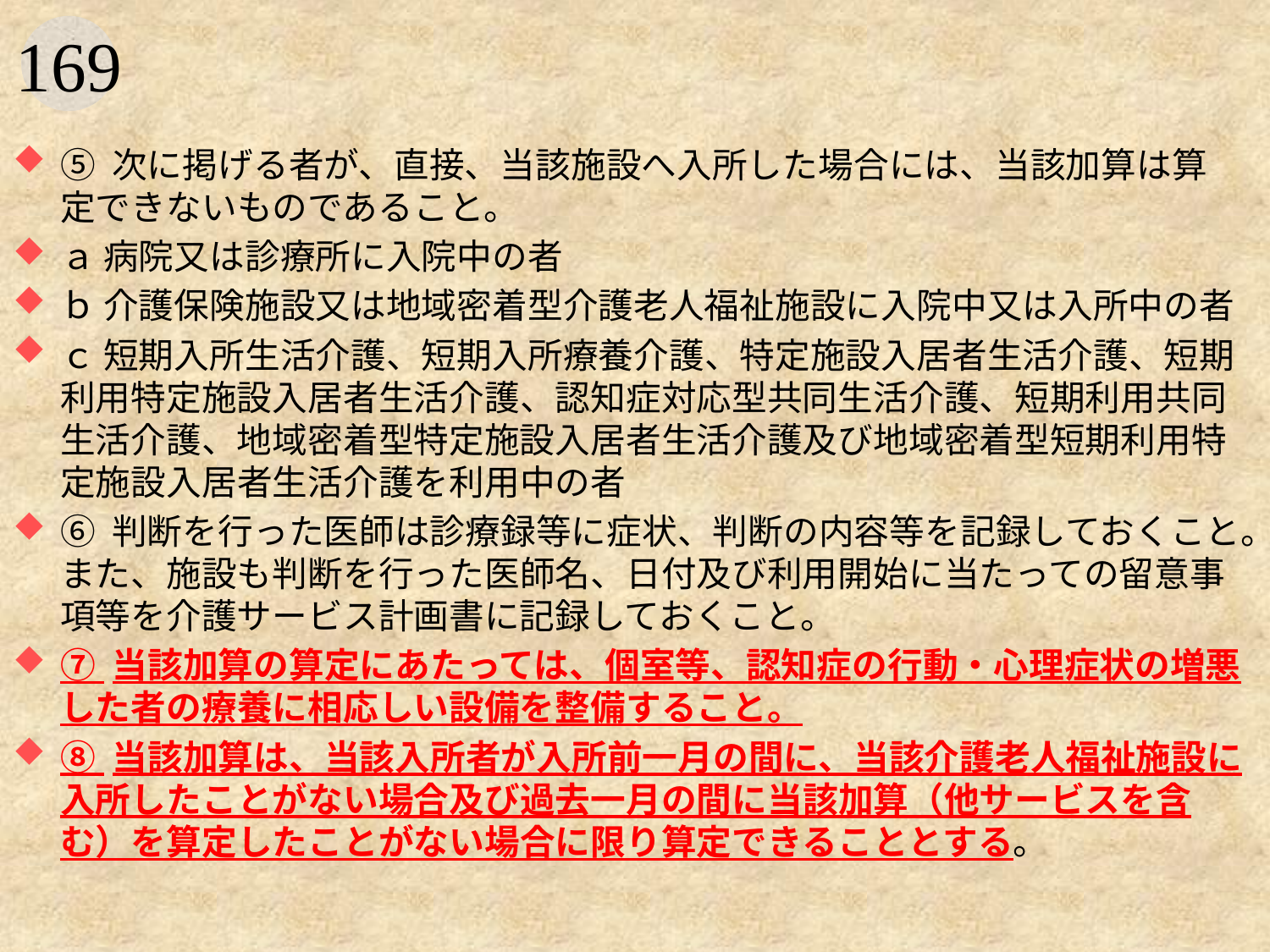

#
⑤ 次に掲げる者が、直接、当該施設へ入所した場合には、当該加算は算定できないものであること。
ａ 病院又は診療所に入院中の者
ｂ 介護保険施設又は地域密着型介護老人福祉施設に入院中又は入所中の者
ｃ 短期入所生活介護、短期入所療養介護、特定施設入居者生活介護、短期利用特定施設入居者生活介護、認知症対応型共同生活介護、短期利用共同生活介護、地域密着型特定施設入居者生活介護及び地域密着型短期利用特定施設入居者生活介護を利用中の者
⑥ 判断を行った医師は診療録等に症状、判断の内容等を記録しておくこと。また、施設も判断を行った医師名、日付及び利用開始に当たっての留意事項等を介護サービス計画書に記録しておくこと。
⑦ 当該加算の算定にあたっては、個室等、認知症の行動・心理症状の増悪した者の療養に相応しい設備を整備すること。
⑧ 当該加算は、当該入所者が入所前一月の間に、当該介護老人福祉施設に入所したことがない場合及び過去一月の間に当該加算（他サービスを含む）を算定したことがない場合に限り算定できることとする。